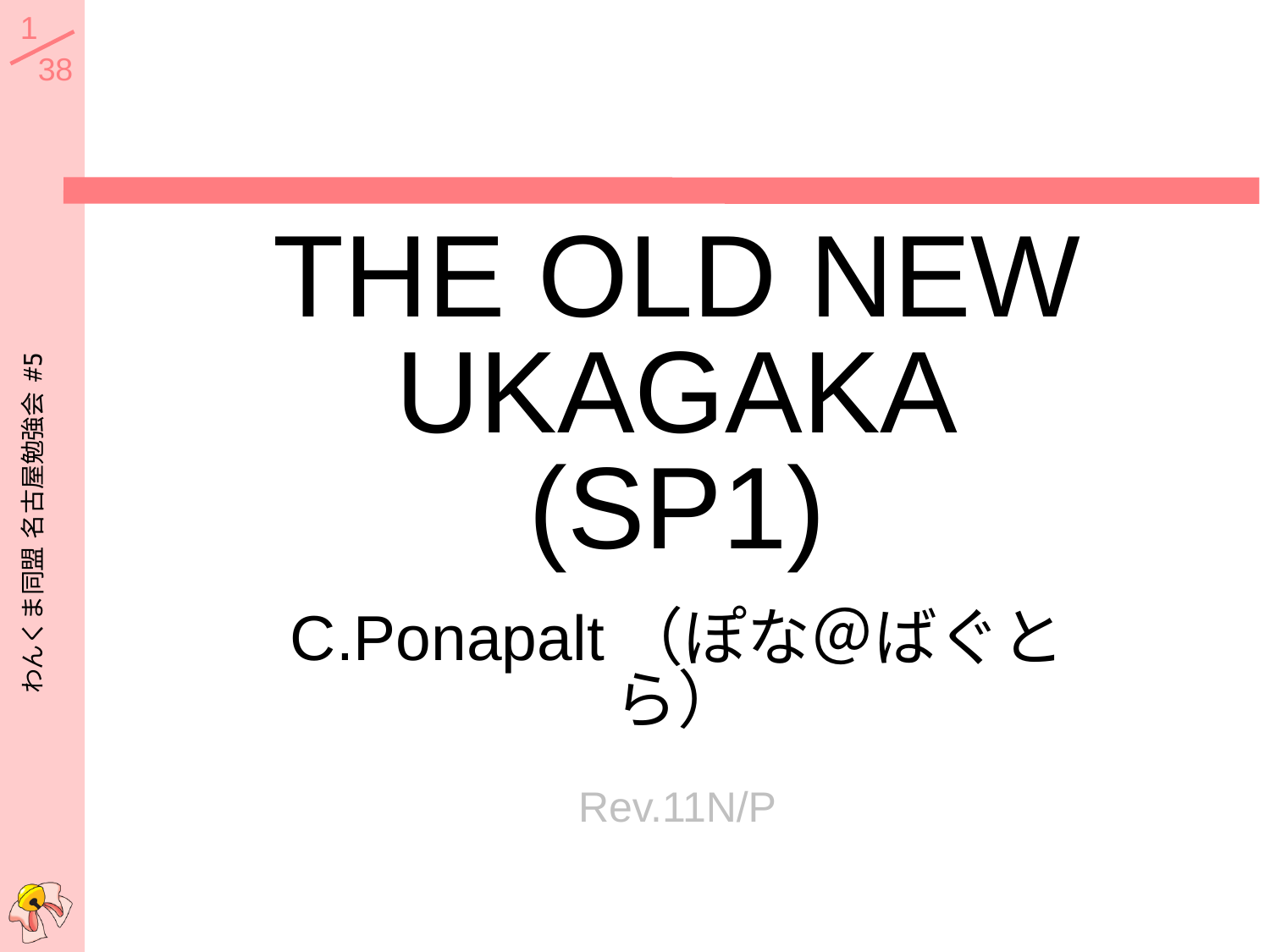

# THE OLD NEW UKAGAKA (SP1)
わんくま同盟 名古屋勉強会 #5
C.Ponapalt（ぽな＠ばぐとら）
Rev.11N/P